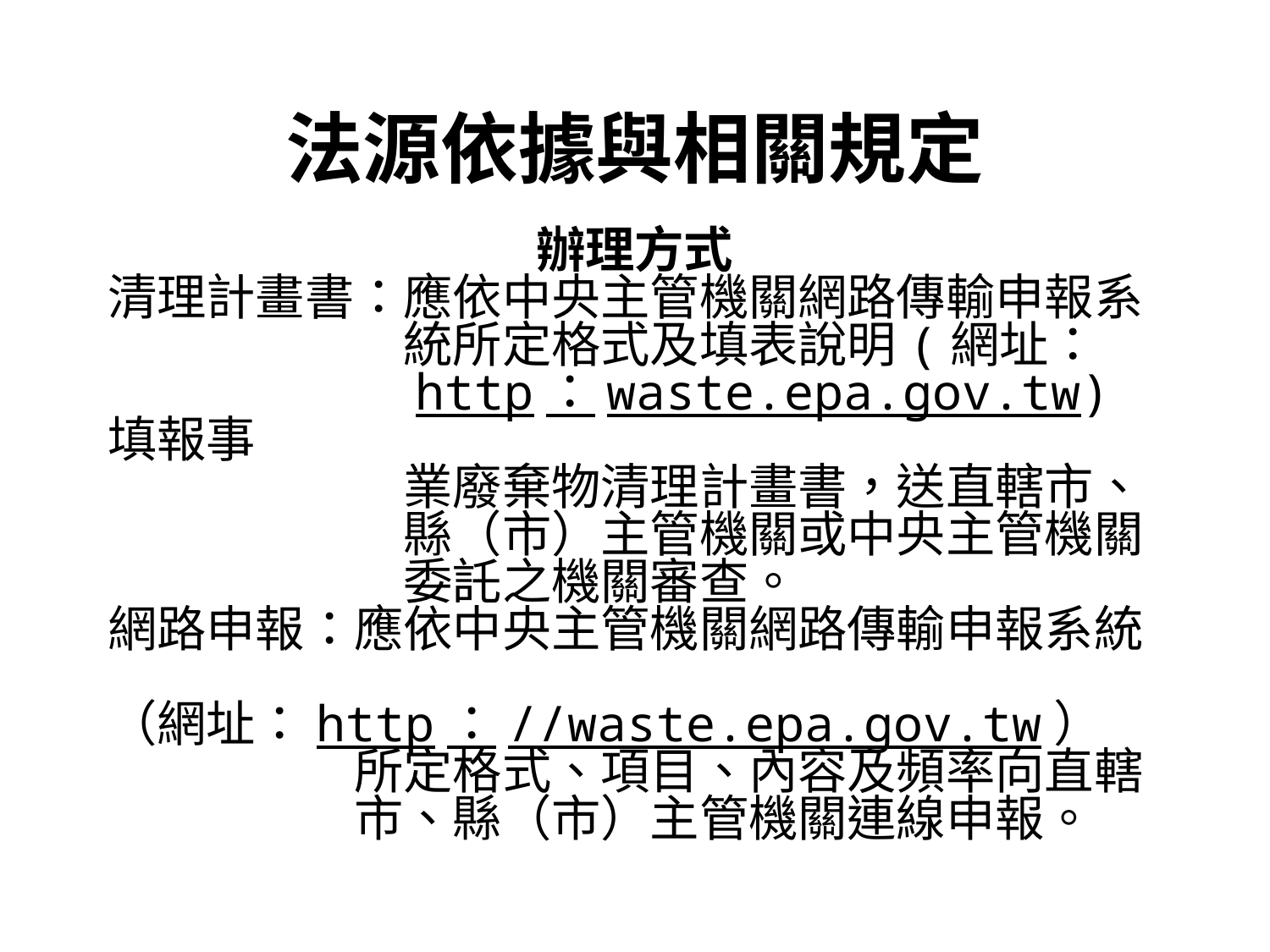

# 法源依據與相關規定
辦理方式
清理計畫書：應依中央主管機關網路傳輸申報系
　　　　　　統所定格式及填表說明(網址：
　　　　　　http：waste.epa.gov.tw)填報事
　　　　　　業廢棄物清理計畫書，送直轄市、
　　　　　　縣（市）主管機關或中央主管機關
　　　　　　委託之機關審查。
網路申報：應依中央主管機關網路傳輸申報系統
　　　　　（網址：http：//waste.epa.gov.tw）
　　　　　所定格式、項目、內容及頻率向直轄
　　　　　市、縣（市）主管機關連線申報。